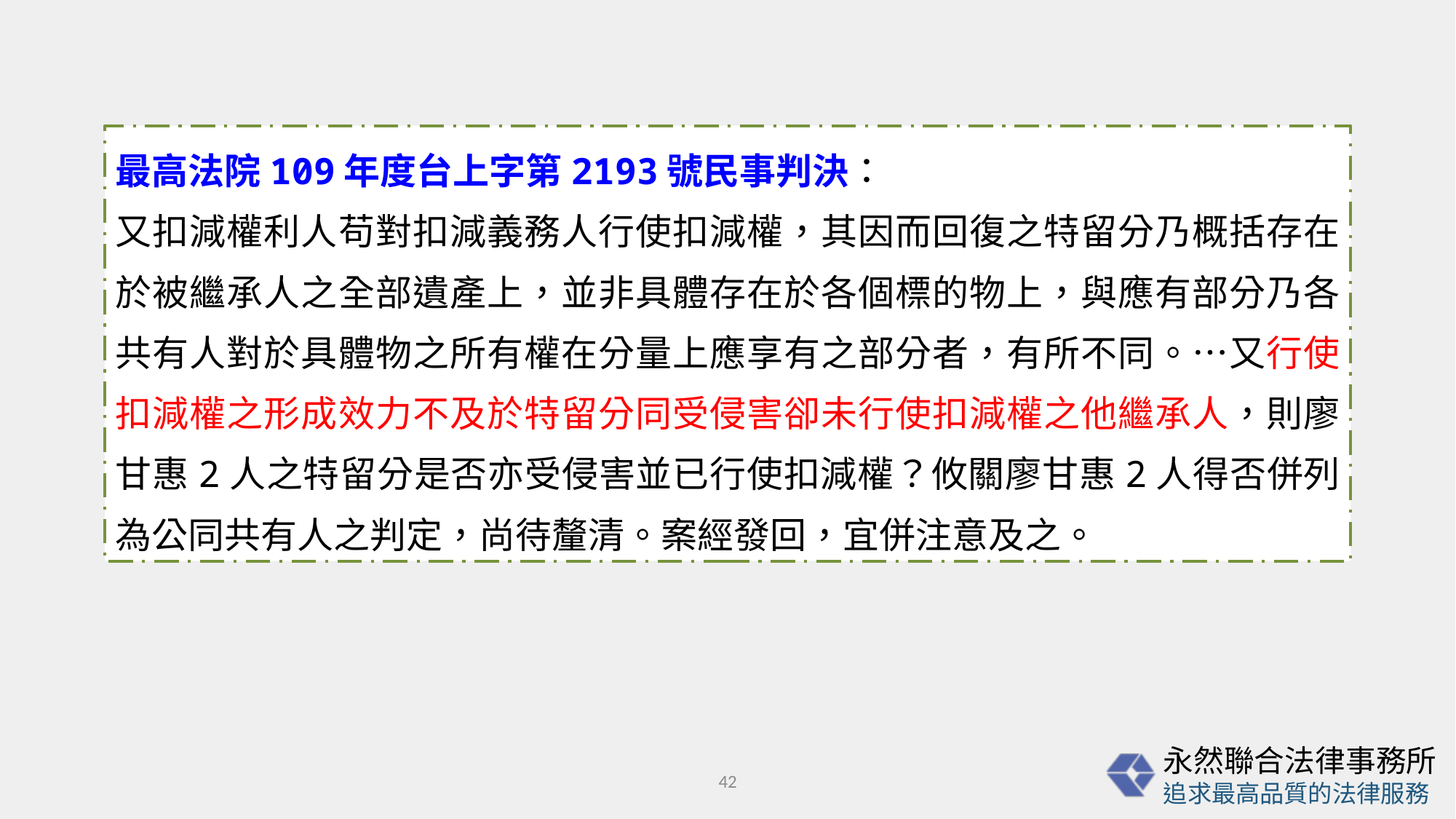

最高法院109年度台上字第2193號民事判決：
又扣減權利人苟對扣減義務人行使扣減權，其因而回復之特留分乃概括存在於被繼承人之全部遺產上，並非具體存在於各個標的物上，與應有部分乃各共有人對於具體物之所有權在分量上應享有之部分者，有所不同。…又行使扣減權之形成效力不及於特留分同受侵害卻未行使扣減權之他繼承人，則廖甘惠2人之特留分是否亦受侵害並已行使扣減權？攸關廖甘惠2人得否併列為公同共有人之判定，尚待釐清。案經發回，宜併注意及之。
42